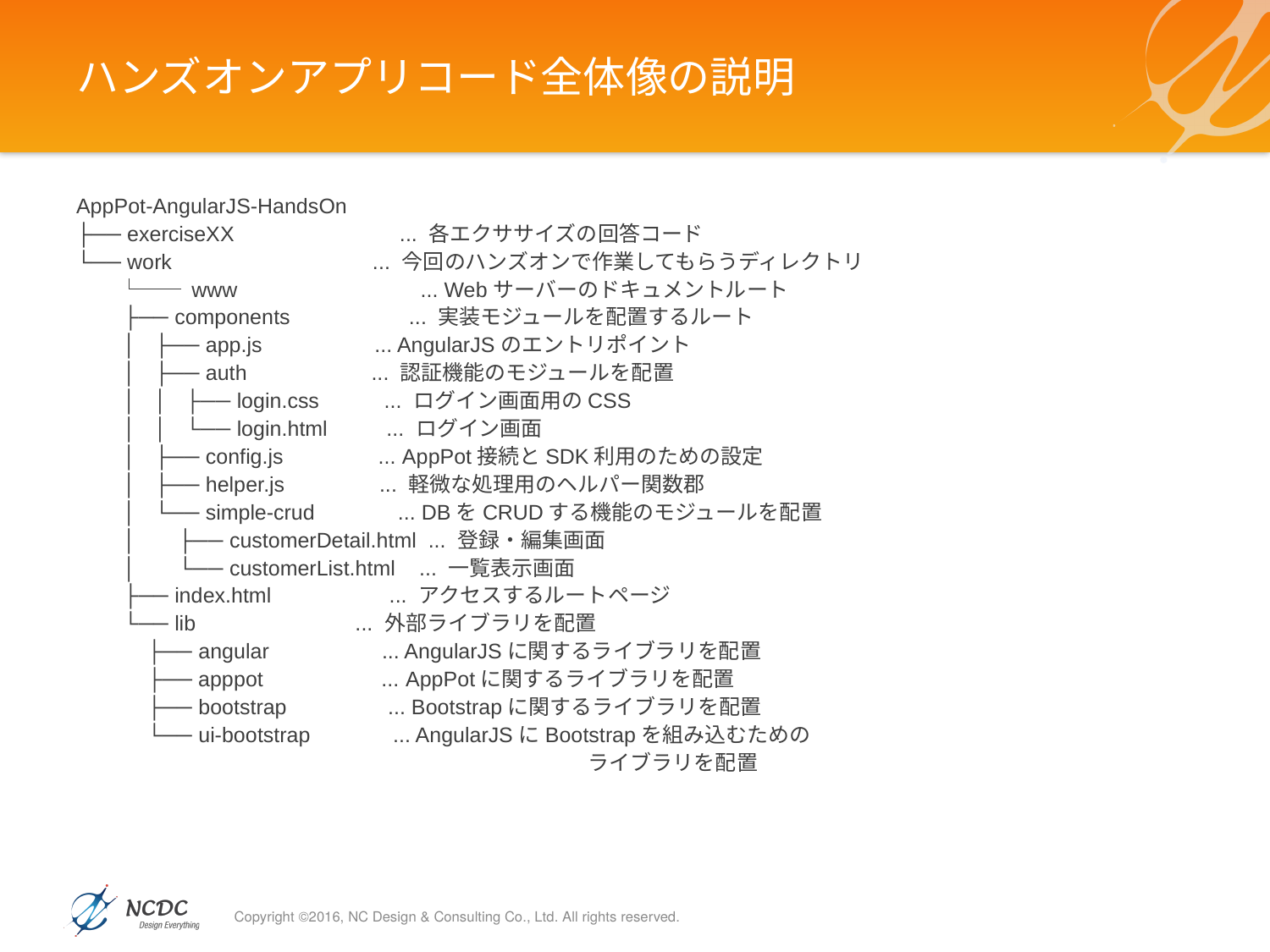

# ハンズオンアプリコード全体像の説明
AppPot-AngularJS-HandsOn
├── exerciseXX                            ... 各エクササイズの回答コード
└── work                                  ... 今回のハンズオンで作業してもらうディレクトリ
　　└── www                               ... Webサーバーのドキュメントルート
        ├── components                    ... 実装モジュールを配置するルート
        │   ├── app.js                   ... AngularJSのエントリポイント
        │   ├── auth                     ... 認証機能のモジュールを配置
        │   │   ├── login.css           ... ログイン画面用のCSS
        │   │   └── login.html          ... ログイン画面
        │   ├── config.js                ... AppPot接続とSDK利用のための設定
        │   ├── helper.js                ... 軽微な処理用のヘルパー関数郡
        │   └── simple-crud              ... DBをCRUDする機能のモジュールを配置
        │       ├── customerDetail.html  ... 登録・編集画面
        │       └── customerList.html    ... 一覧表示画面
        ├── index.html                    ... アクセスするルートページ
        └── lib                           ... 外部ライブラリを配置
            ├── angular                   ... AngularJSに関するライブラリを配置
            ├── apppot                    ... AppPotに関するライブラリを配置
            ├── bootstrap                 ... Bootstrapに関するライブラリを配置
            └── ui-bootstrap              ... AngularJSにBootstrapを組み込むための
　　　　　　　　　　　　　　　　　　　　　　　　 ライブラリを配置